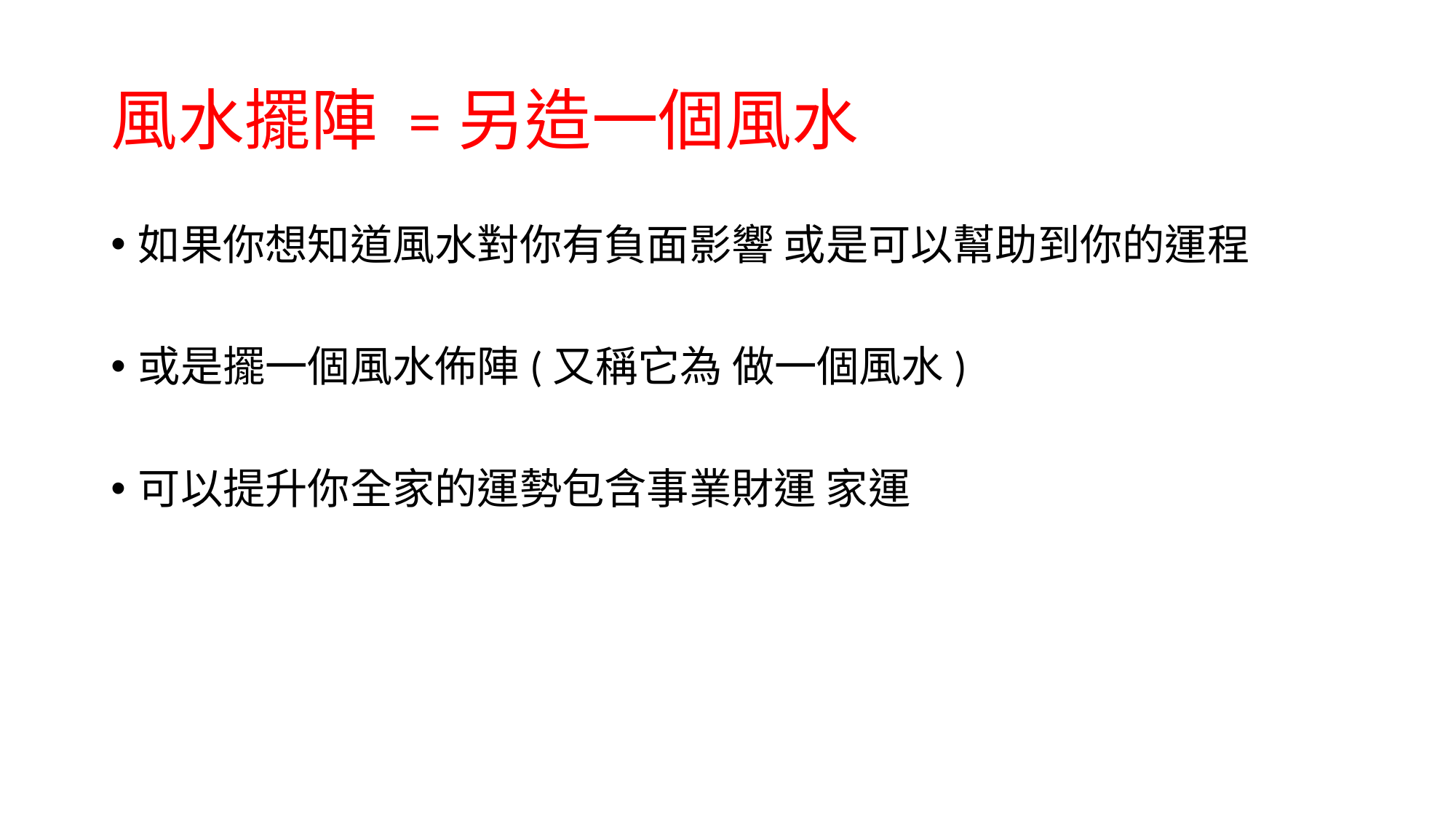

# 風水擺陣 =另造一個風水
如果你想知道風水對你有負面影響 或是可以幫助到你的運程

或是擺一個風水佈陣(又稱它為 做一個風水)

可以提升你全家的運勢包含事業財運 家運